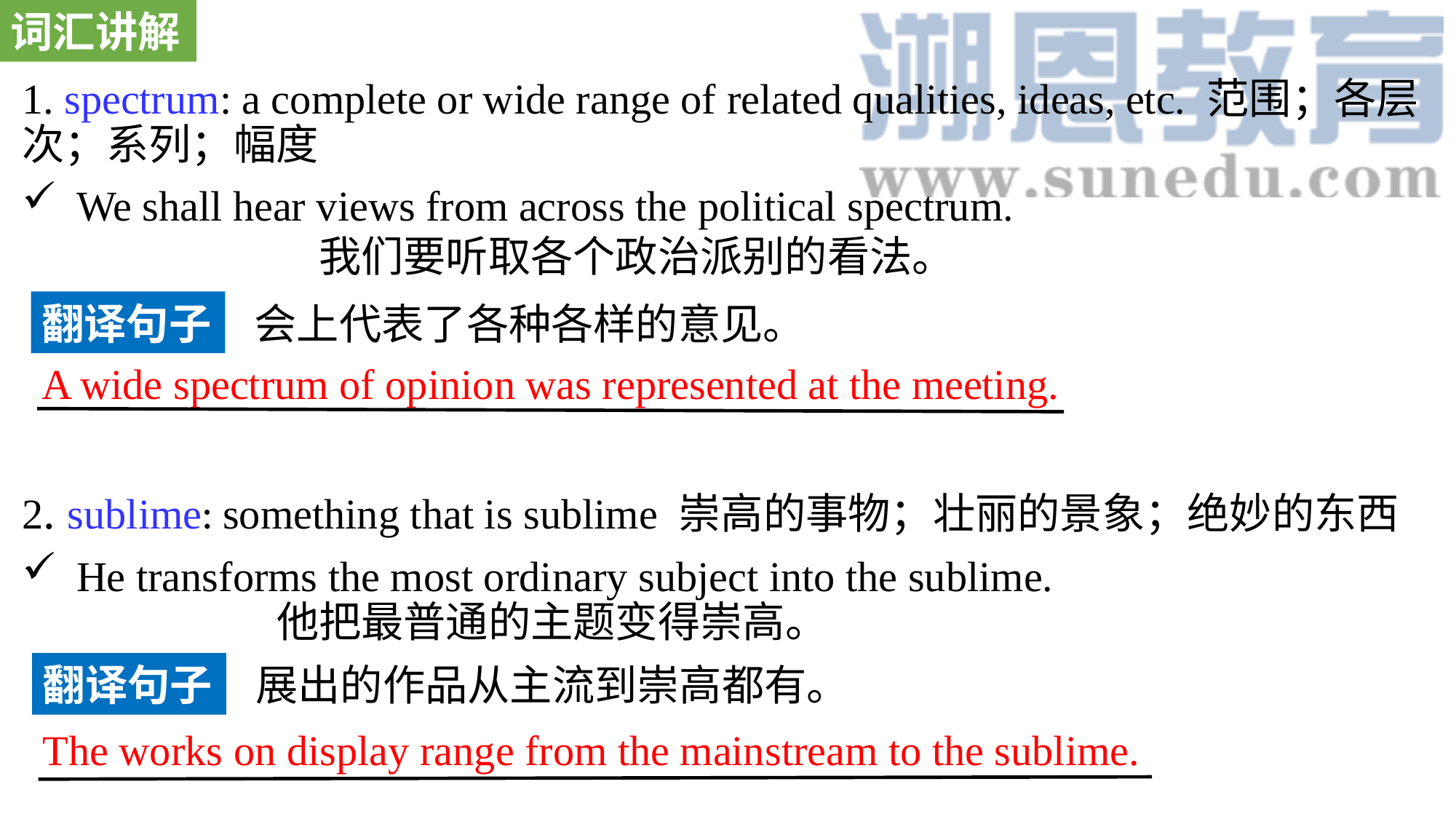

词汇讲解
1. spectrum: a complete or wide range of related qualities, ideas, etc. 范围；各层次；系列；幅度
We shall hear views from across the political spectrum.                                                               我们要听取各个政治派别的看法。

2. sublime: something that is sublime 崇高的事物；壮丽的景象；绝妙的东西
He transforms the most ordinary subject into the sublime.                                                        他把最普通的主题变得崇高。
翻译句子
会上代表了各种各样的意见。
A wide spectrum of opinion was represented at the meeting.
翻译句子
展出的作品从主流到崇高都有。
The works on display range from the mainstream to the sublime.